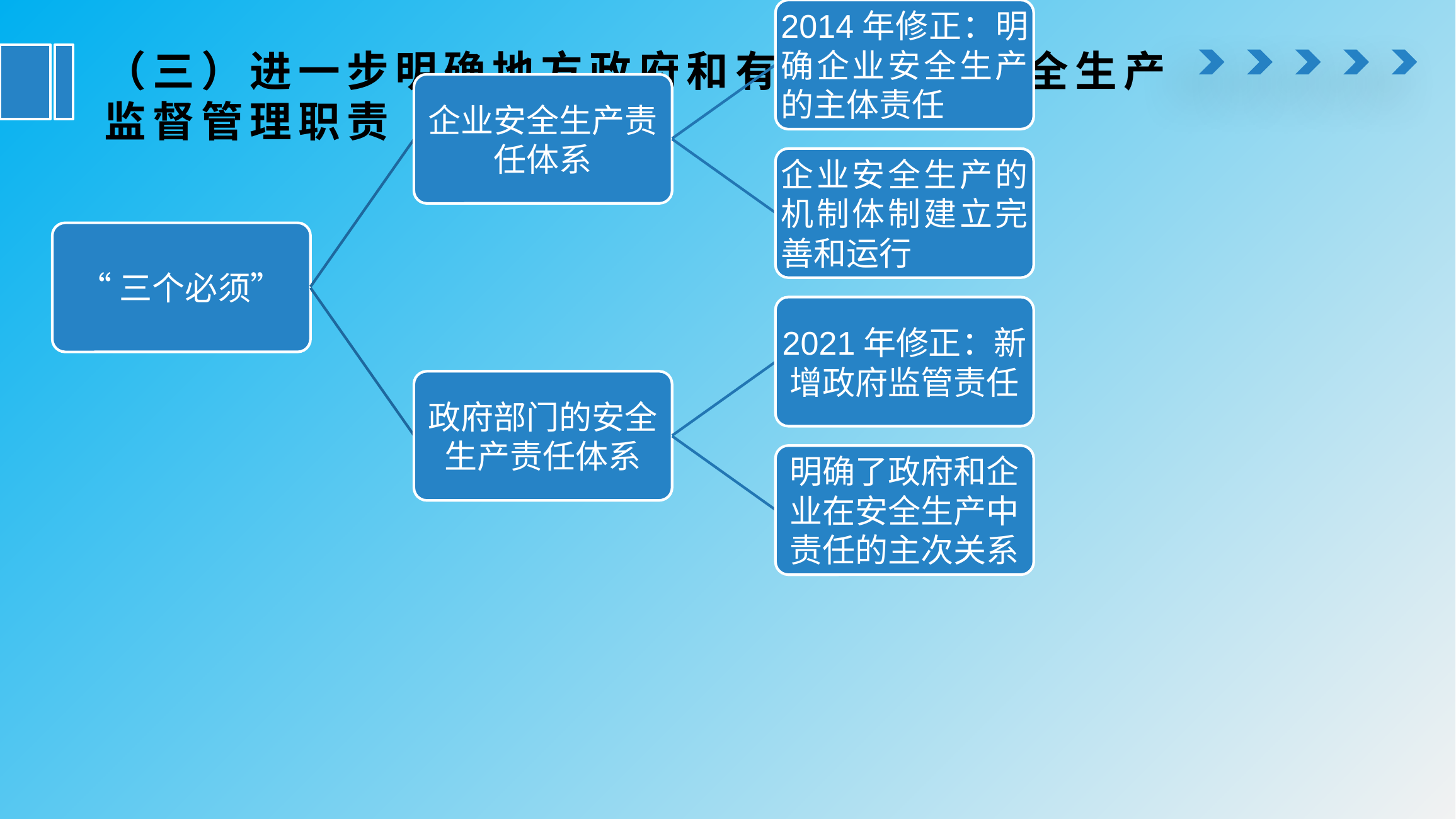

# （三）进一步明确地方政府和有关部门的安全生产 监督管理职责
“三个必须”

企业安全生产责任体系

2014年修正：明确企业安全生产的主体责任

企业安全生产的机制体制建立完善和运行

政府部门的安全生产责任体系

2021年修正：新增政府监管责任

明确了政府和企业在安全生产中责任的主次关系